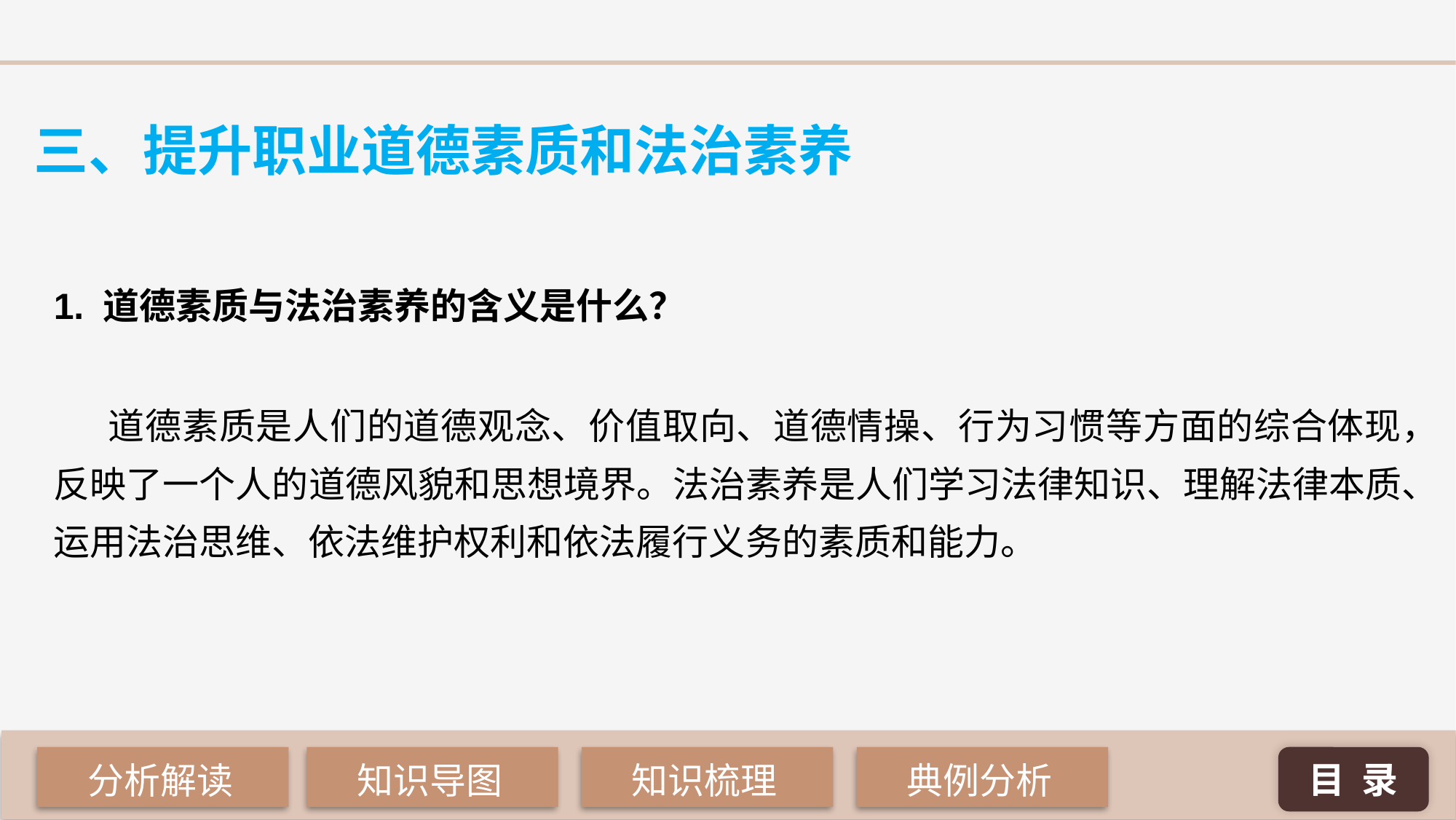

三、提升职业道德素质和法治素养
1. 道德素质与法治素养的含义是什么？
道德素质是人们的道德观念、价值取向、道德情操、行为习惯等方面的综合体现，反映了一个人的道德风貌和思想境界。法治素养是人们学习法律知识、理解法律本质、运用法治思维、依法维护权利和依法履行义务的素质和能力。